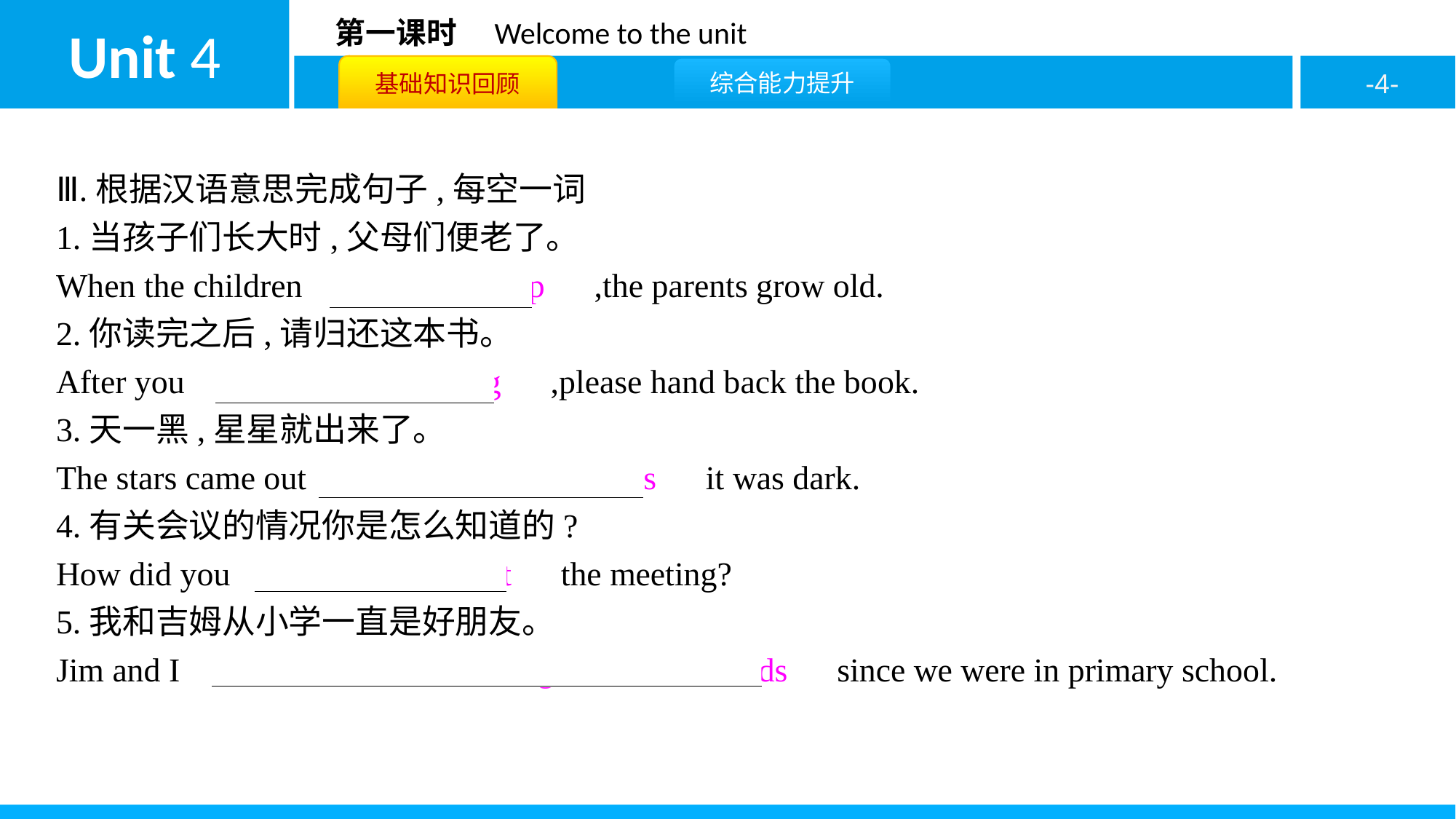

Ⅲ.根据汉语意思完成句子,每空一词
1.当孩子们长大时,父母们便老了。
When the children　grow　 　up　,the parents grow old.
2.你读完之后,请归还这本书。
After you　finish　 　reading　,please hand back the book.
3.天一黑,星星就出来了。
The stars came out　as　 　soon　 　as　it was dark.
4.有关会议的情况你是怎么知道的?
How did you　learn　 　about　the meeting?
5.我和吉姆从小学一直是好朋友。
Jim and I　have　 　been　 　good　 　friends　since we were in primary school.